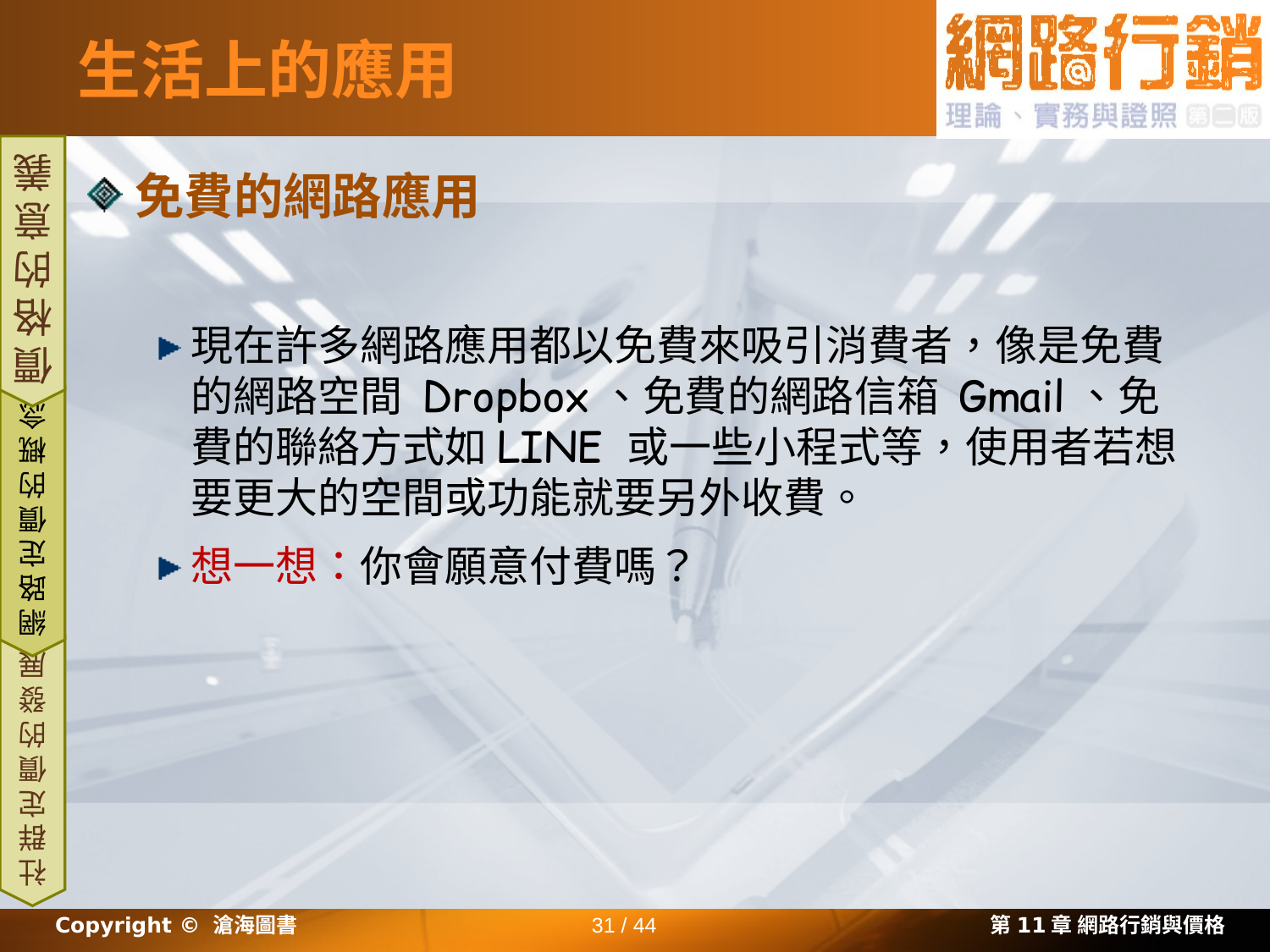

# 生活上的應用
免費的網路應用

現在許多網路應用都以免費來吸引消費者，像是免費的網路空間 Dropbox、免費的網路信箱 Gmail、免費的聯絡方式如LINE 或一些小程式等，使用者若想要更大的空間或功能就要另外收費。
想一想：你會願意付費嗎？
價格的意義
網路定價的概念
社群定價的發展
Copyright © 滄海圖書
31 / 44
第11章 網路行銷與價格